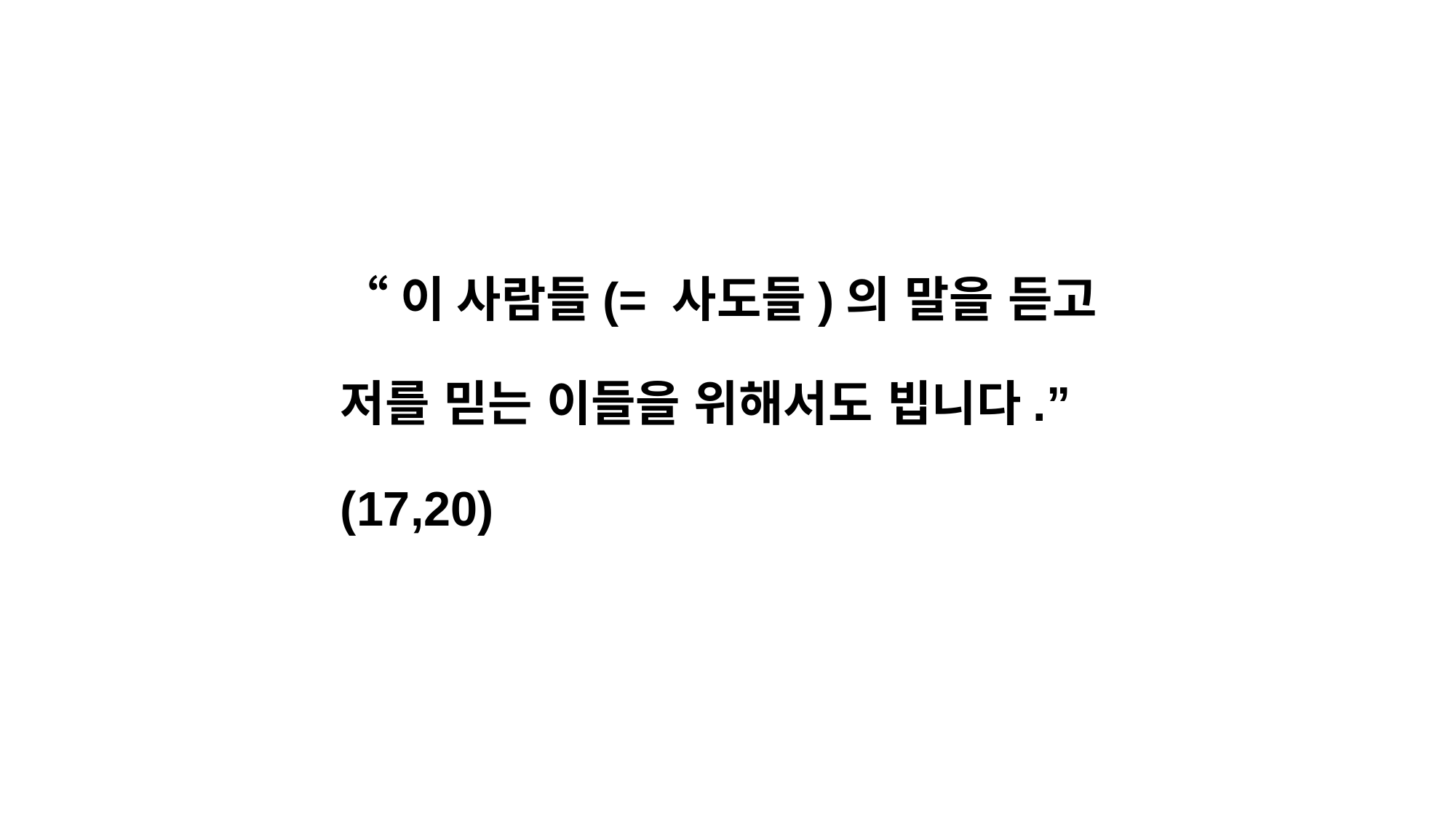

“이 사람들(= 사도들)의 말을 듣고
저를 믿는 이들을 위해서도 빕니다.”
(17,20)